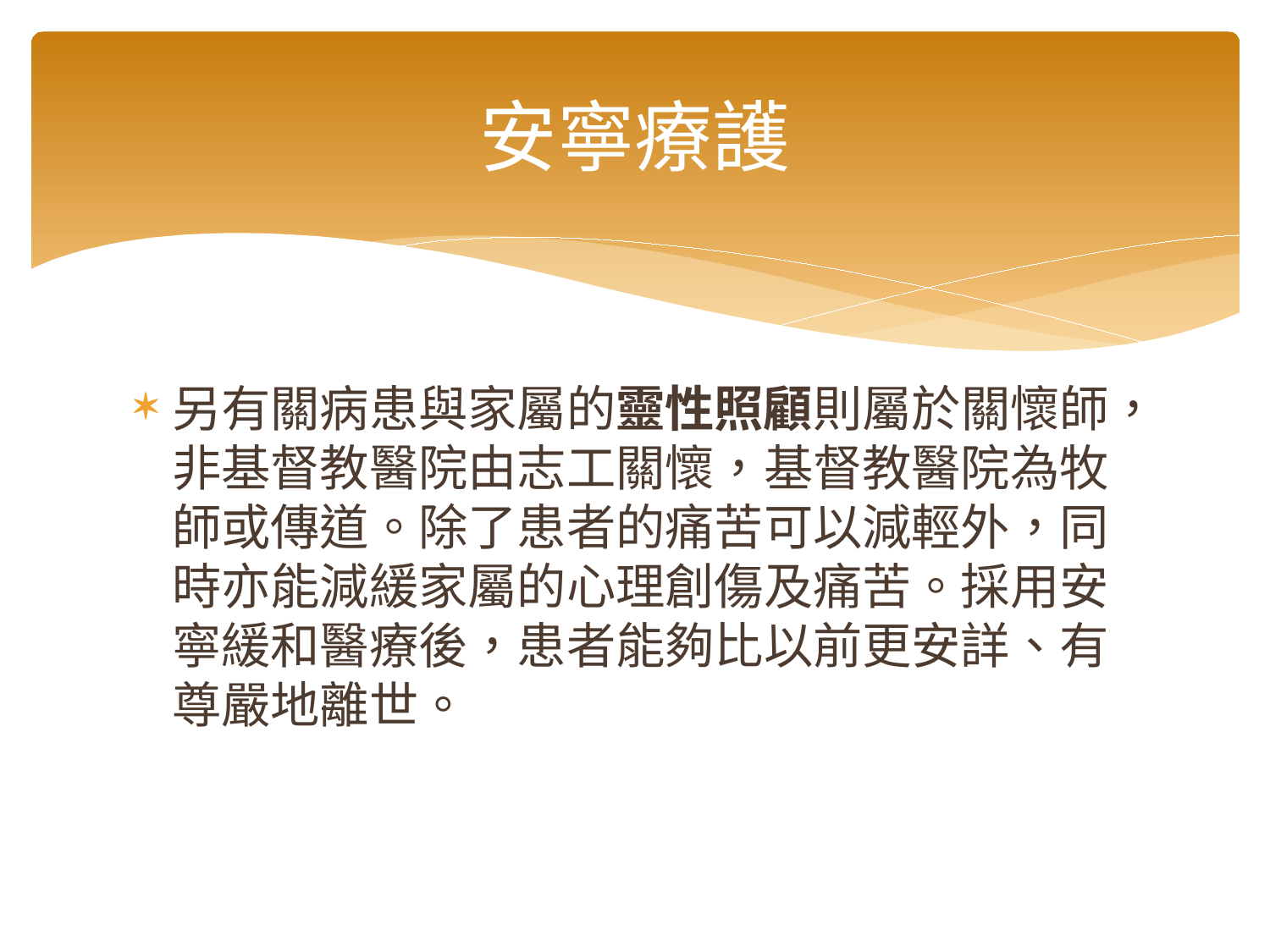

# 安寧療護
另有關病患與家屬的靈性照顧則屬於關懷師，非基督教醫院由志工關懷，基督教醫院為牧師或傳道。除了患者的痛苦可以減輕外，同時亦能減緩家屬的心理創傷及痛苦。採用安寧緩和醫療後，患者能夠比以前更安詳、有尊嚴地離世。